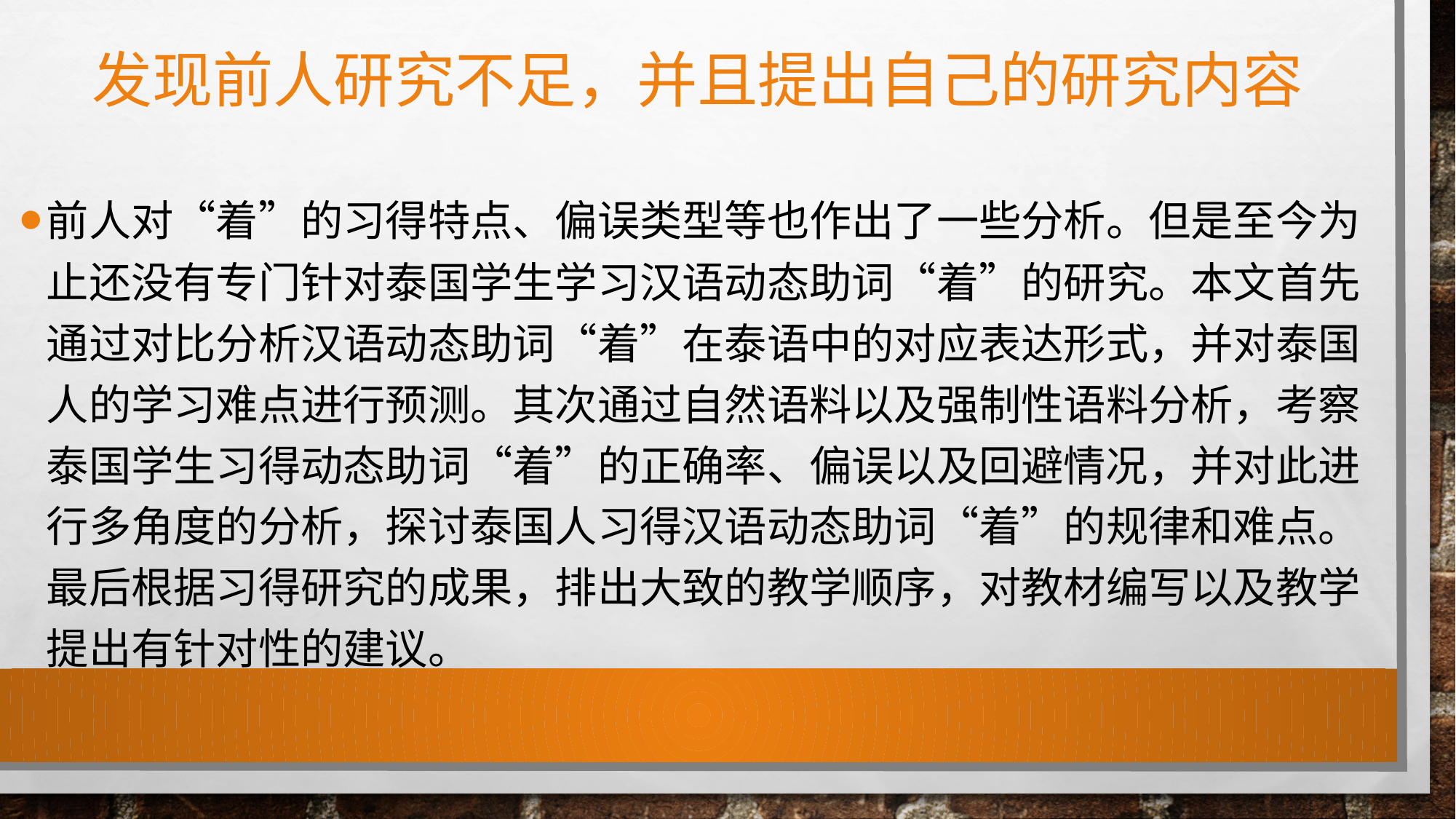

# 发现前人研究不足，并且提出自己的研究内容
前人对“着”的习得特点、偏误类型等也作出了一些分析。但是至今为止还没有专门针对泰国学生学习汉语动态助词“着”的研究。本文首先通过对比分析汉语动态助词“着”在泰语中的对应表达形式，并对泰国人的学习难点进行预测。其次通过自然语料以及强制性语料分析，考察泰国学生习得动态助词“着”的正确率、偏误以及回避情况，并对此进行多角度的分析，探讨泰国人习得汉语动态助词“着”的规律和难点。最后根据习得研究的成果，排出大致的教学顺序，对教材编写以及教学提出有针对性的建议。